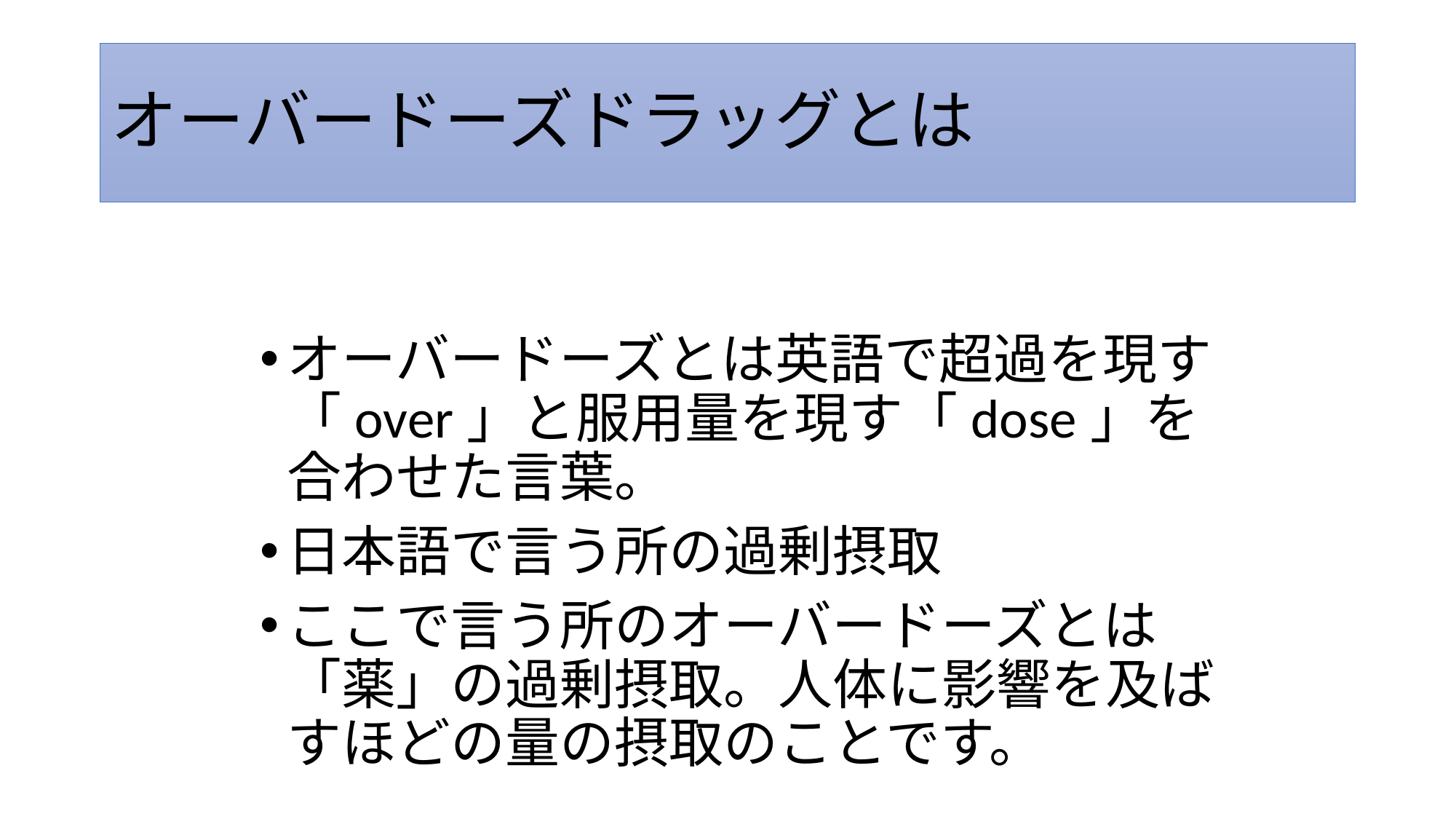

# オーバードーズドラッグとは

オーバードーズとは英語で超過を現す「over」と服用量を現す「dose」を合わせた言葉。
日本語で言う所の過剰摂取
ここで言う所のオーバードーズとは「薬」の過剰摂取。人体に影響を及ばすほどの量の摂取のことです。